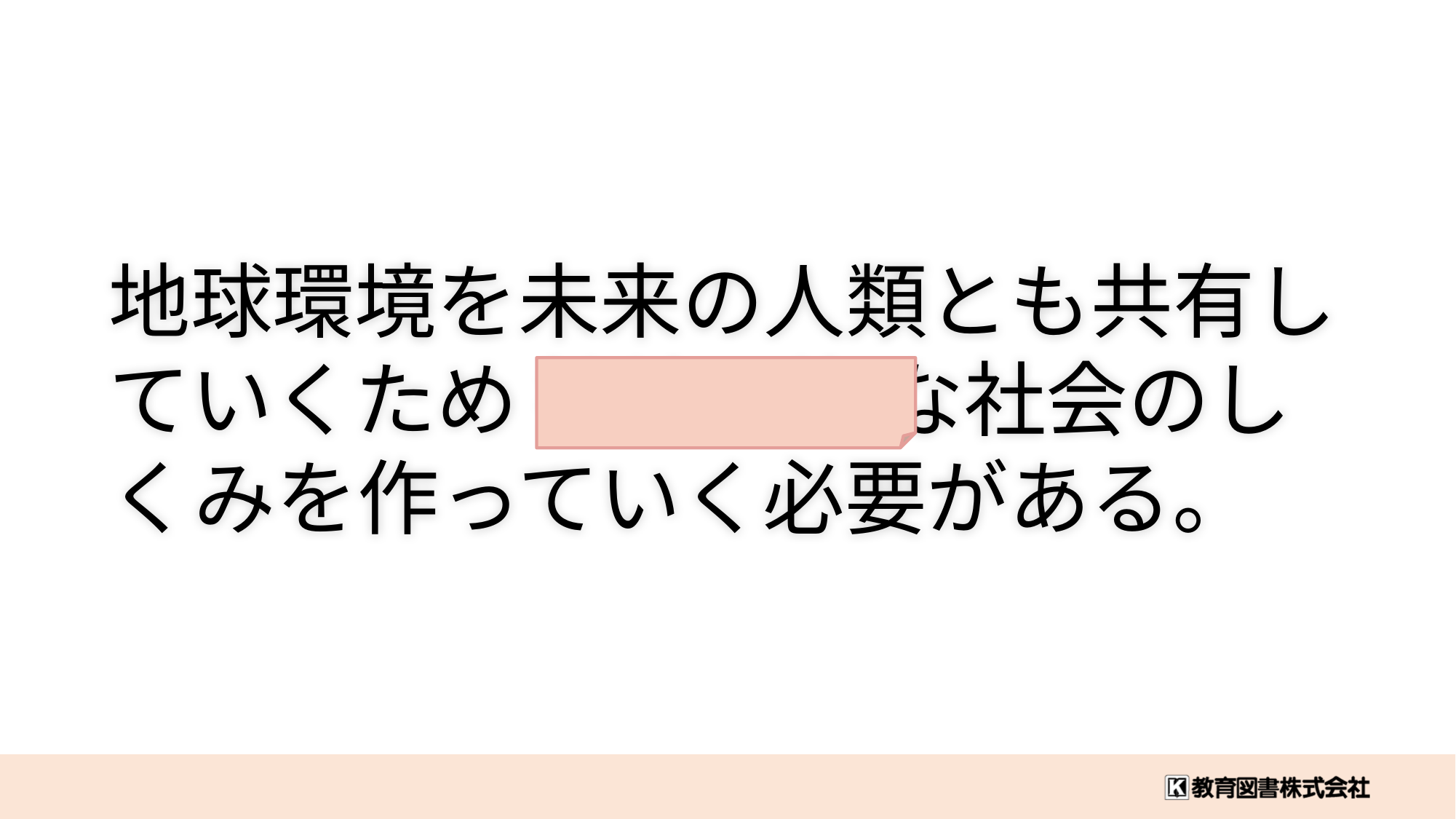

地球環境を未来の人類とも共有していくため 持続可能 な社会のしくみを作っていく必要がある。